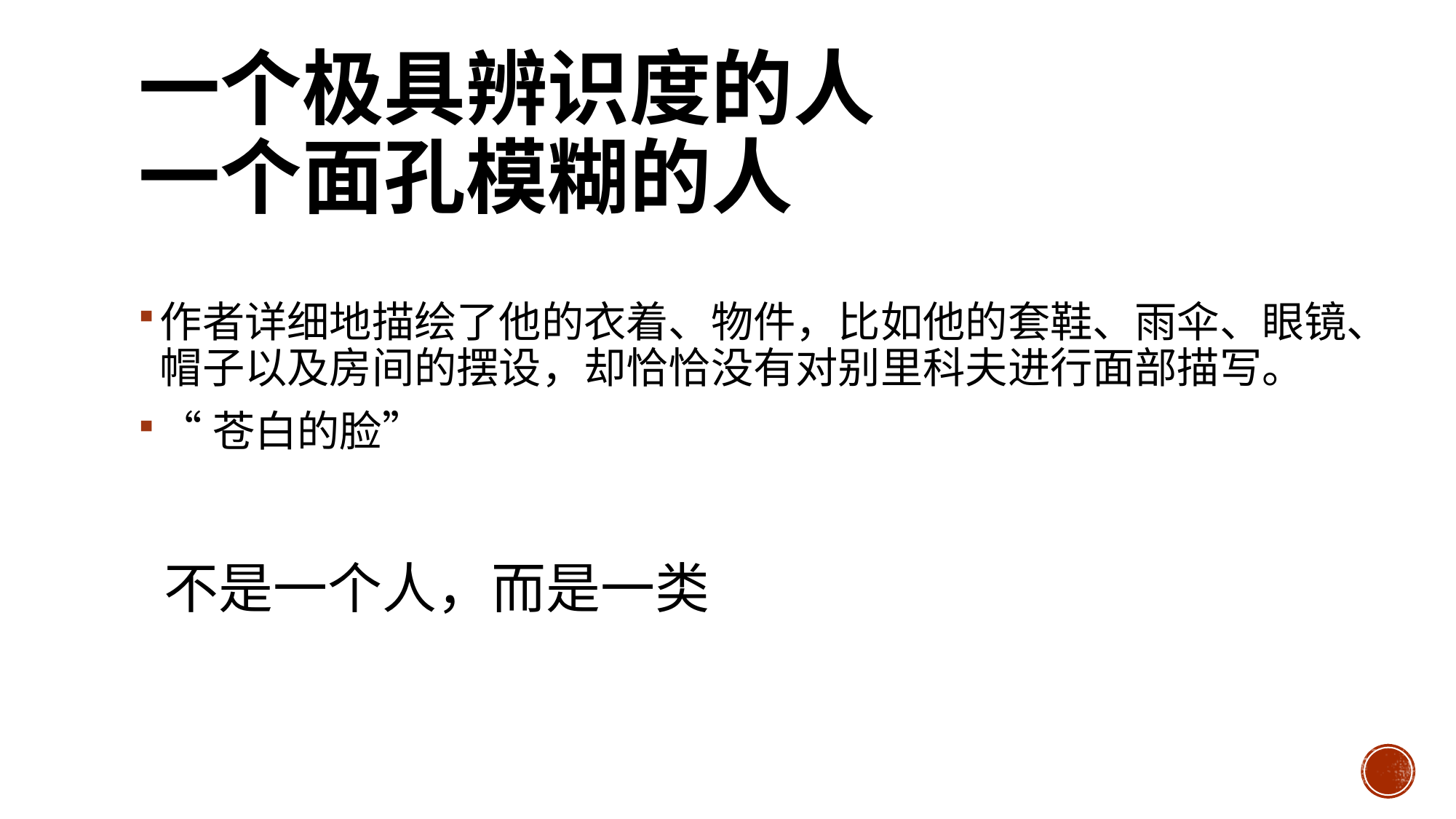

# 一个极具辨识度的人 一个面孔模糊的人
作者详细地描绘了他的衣着、物件，比如他的套鞋、雨伞、眼镜、帽子以及房间的摆设，却恰恰没有对别里科夫进行面部描写。
“苍白的脸”

不是一个人，而是一类